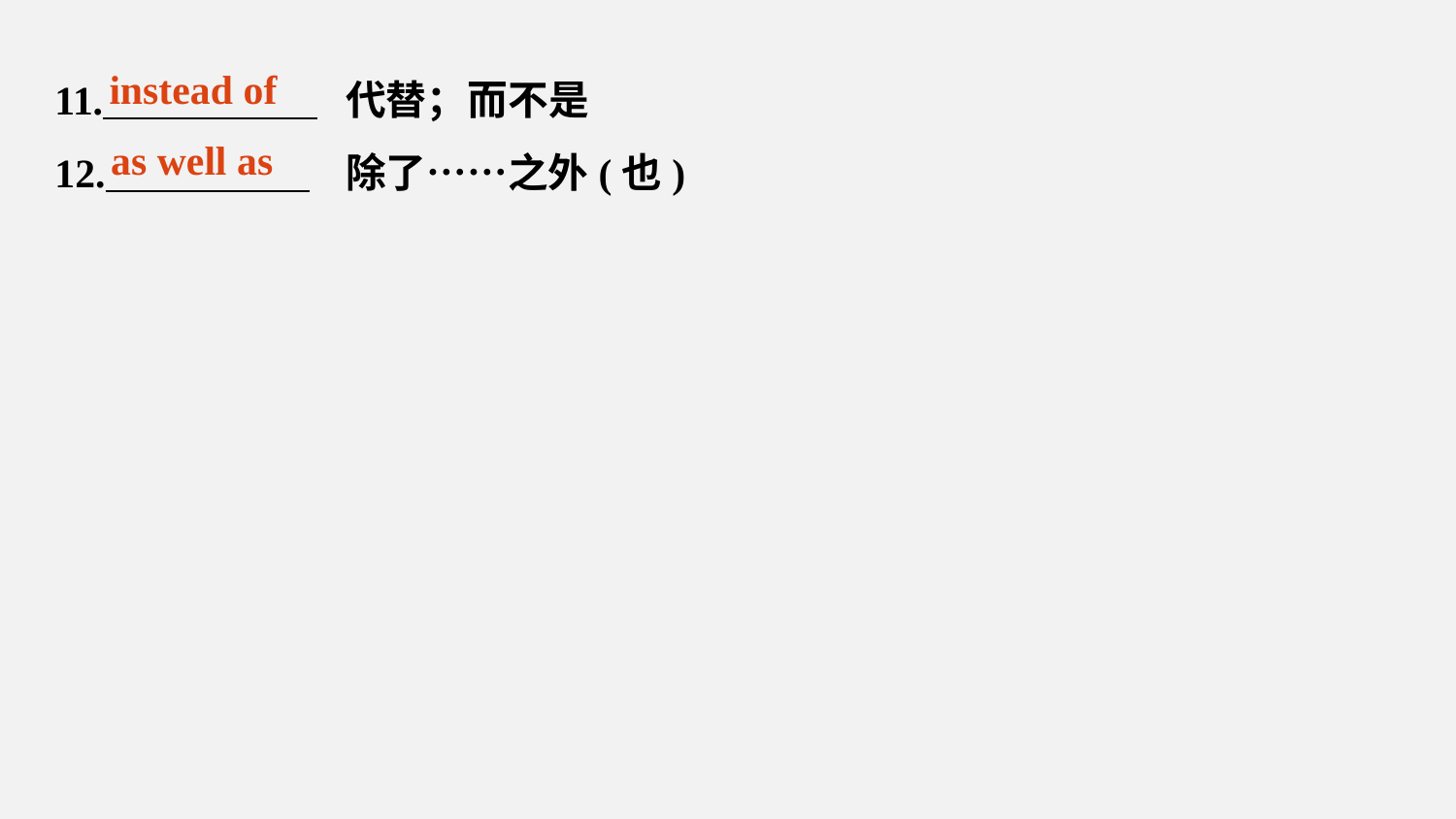

11.                     	代替；而不是
12.                    	除了……之外(也)
instead of
as well as